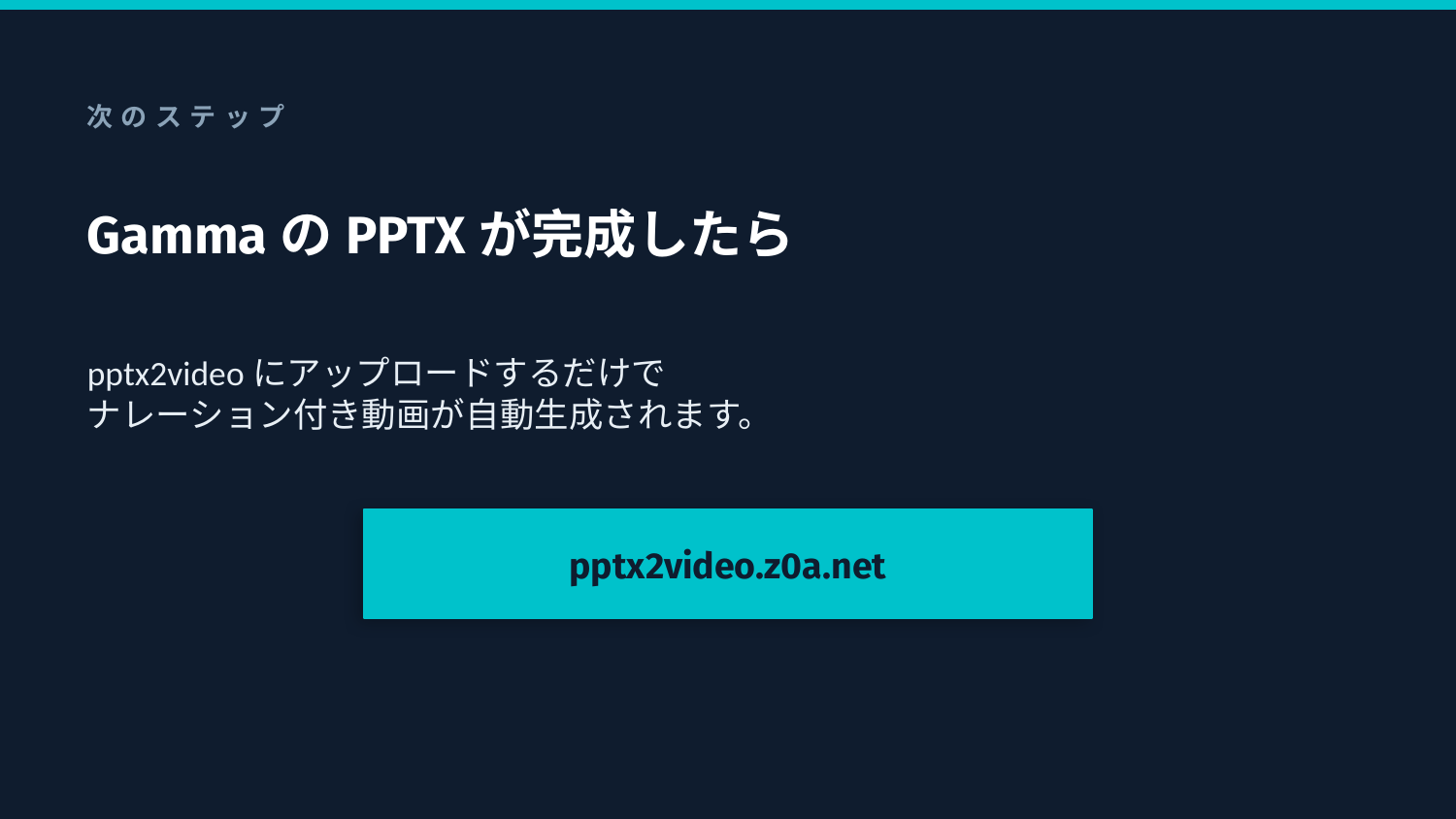

次のステップ
GammaのPPTXが完成したら
pptx2videoにアップロードするだけで
ナレーション付き動画が自動生成されます。

pptx2video.z0a.net